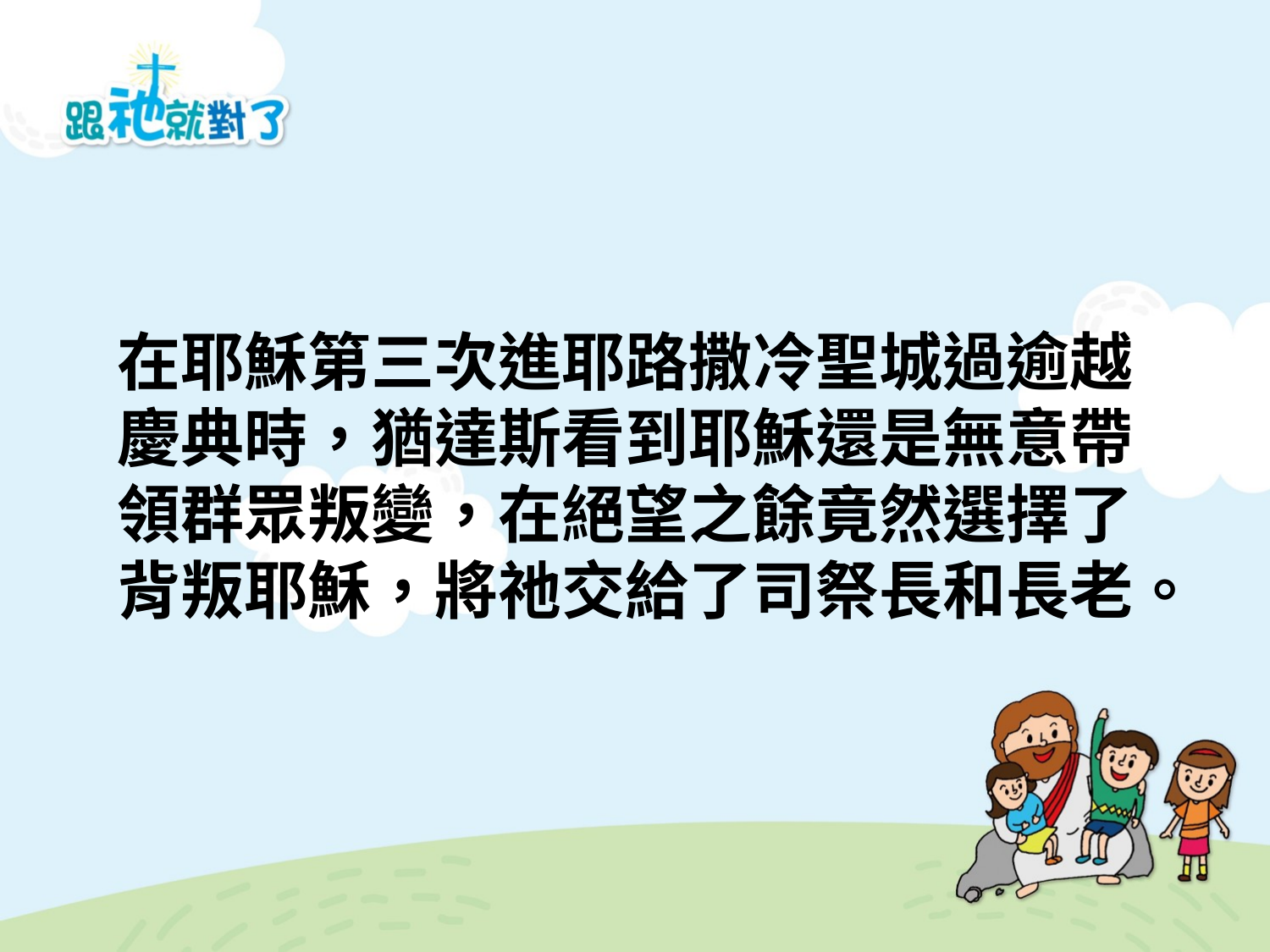

在耶穌第三次進耶路撒冷聖城過逾越慶典時，猶達斯看到耶穌還是無意帶領群眾叛變，在絕望之餘竟然選擇了背叛耶穌，將祂交給了司祭長和長老。